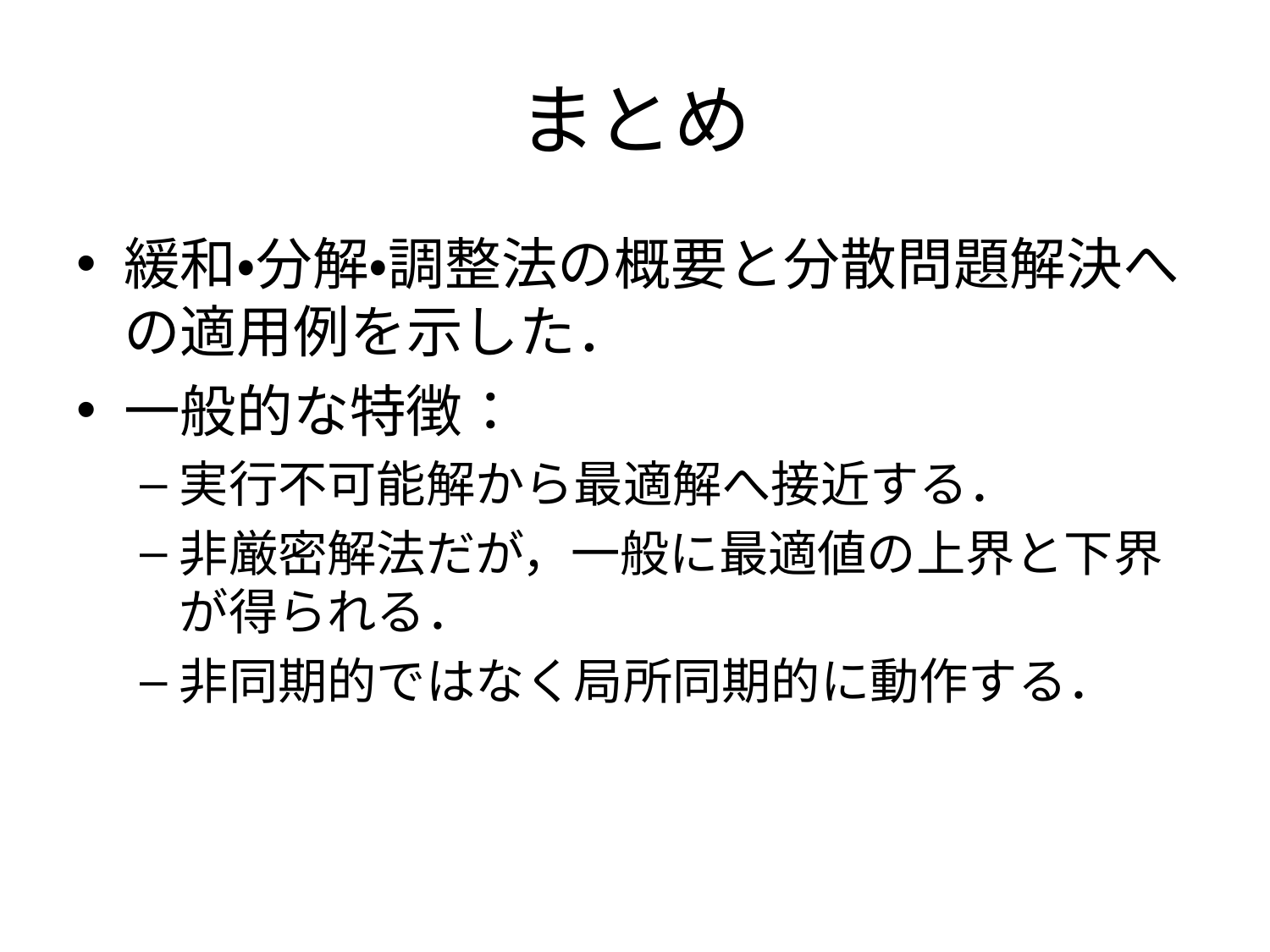

# まとめ
緩和・分解・調整法の概要と分散問題解決への適用例を示した．
一般的な特徴：
実行不可能解から最適解へ接近する．
非厳密解法だが，一般に最適値の上界と下界が得られる．
非同期的ではなく局所同期的に動作する．